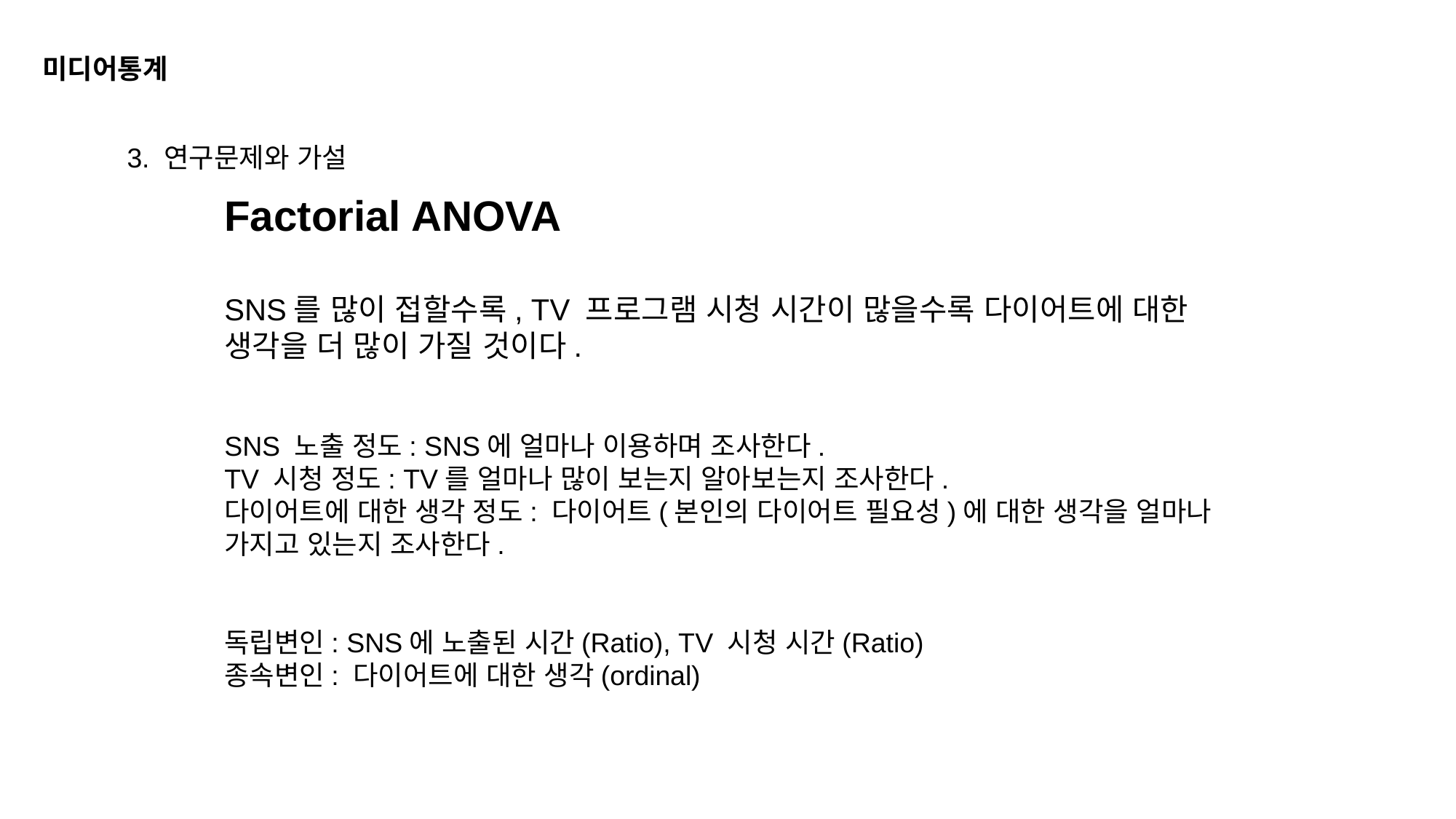

미디어통계
3. 연구문제와 가설
Factorial ANOVA

SNS를 많이 접할수록, TV 프로그램 시청 시간이 많을수록 다이어트에 대한 생각을 더 많이 가질 것이다.

SNS 노출 정도: SNS에 얼마나 이용하며 조사한다.
TV 시청 정도: TV를 얼마나 많이 보는지 알아보는지 조사한다.
다이어트에 대한 생각 정도: 다이어트(본인의 다이어트 필요성)에 대한 생각을 얼마나 가지고 있는지 조사한다.

독립변인: SNS에 노출된 시간(Ratio), TV 시청 시간(Ratio)
종속변인: 다이어트에 대한 생각(ordinal)